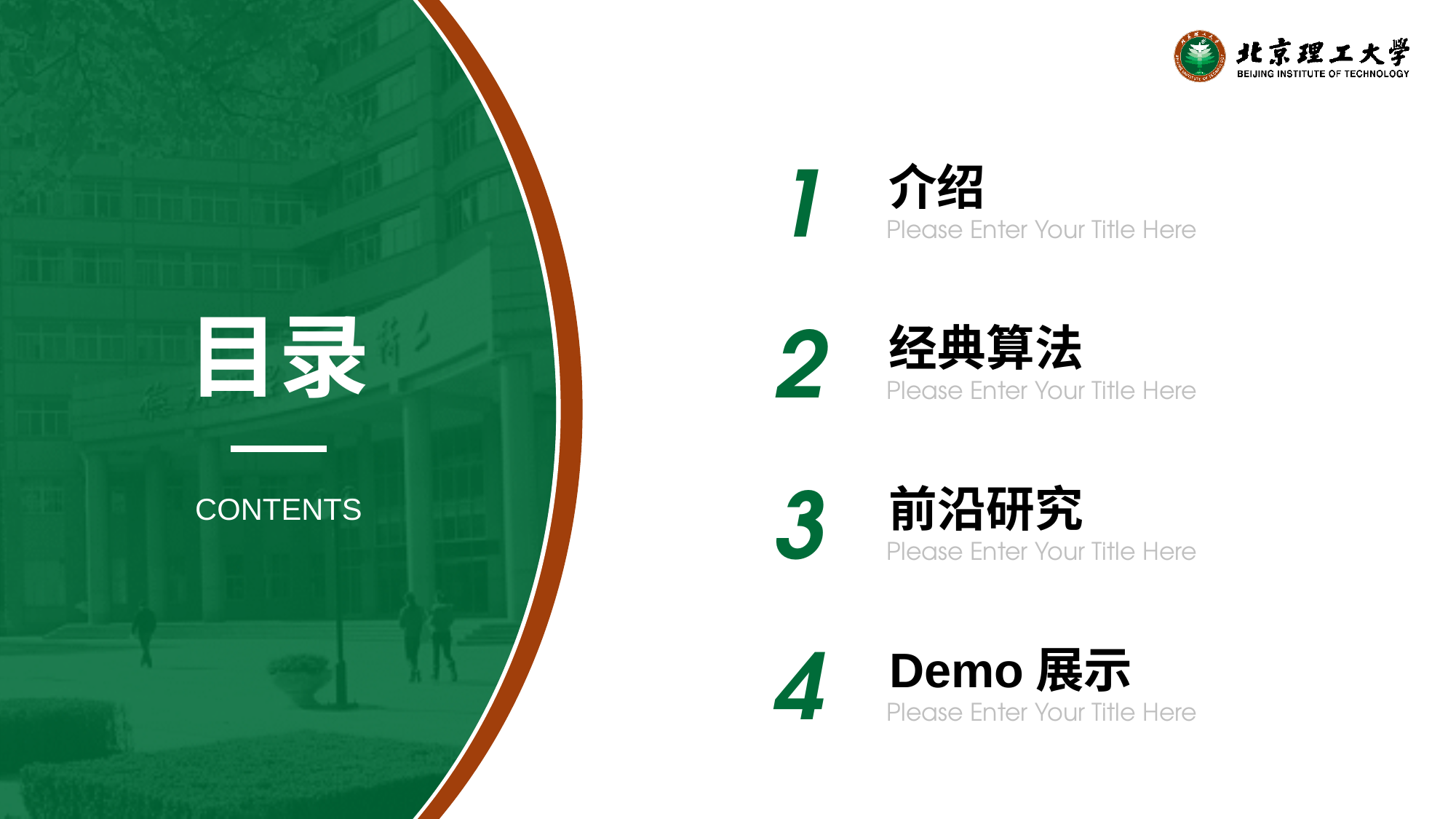

1
介绍
Please Enter Your Title Here
2
经典算法
Please Enter Your Title Here
目录
3
前沿研究
Please Enter Your Title Here
CONTENTS
4
Demo展示
Please Enter Your Title Here